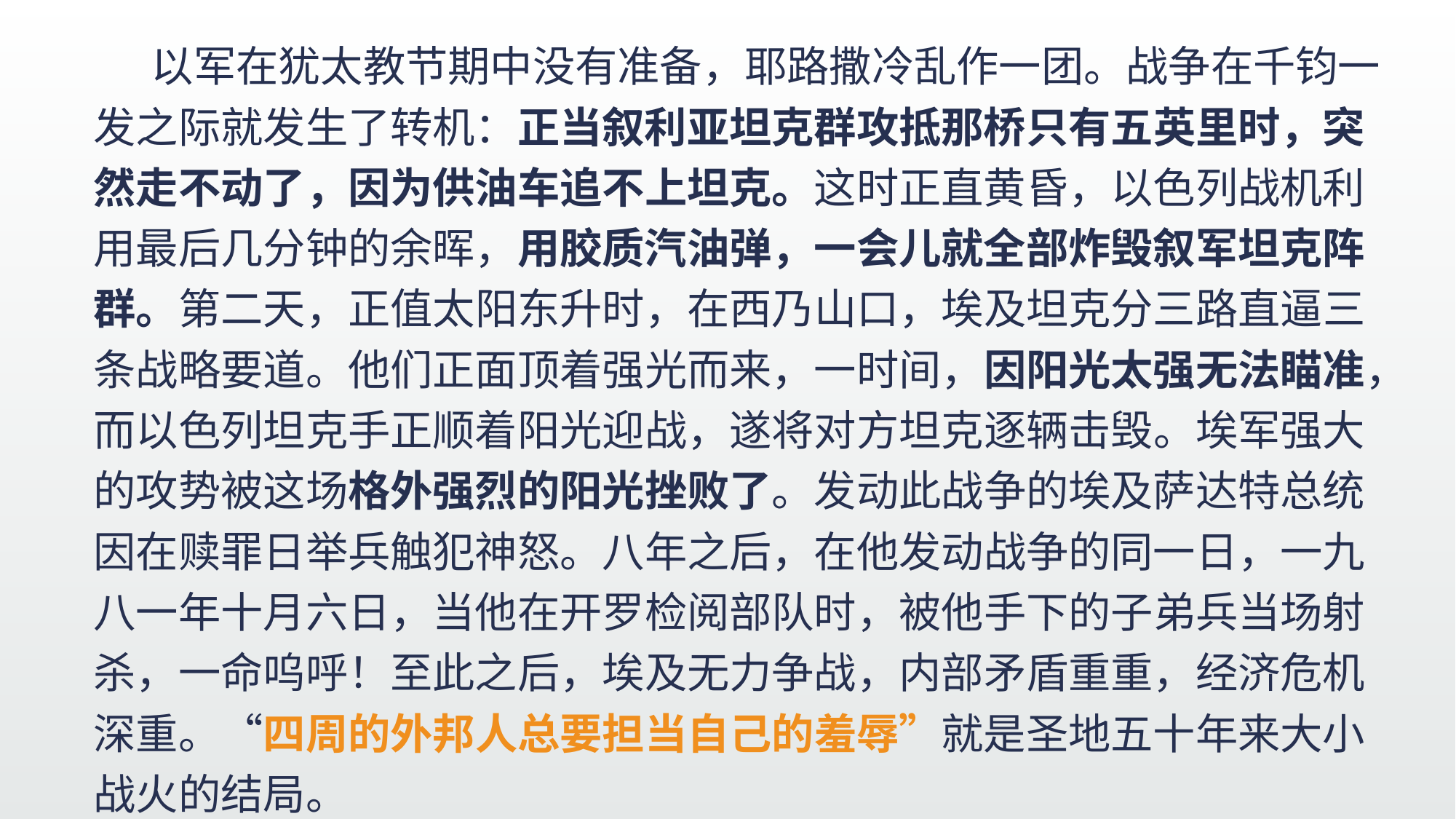

以军在犹太教节期中没有准备，耶路撒冷乱作一团。战争在千钧一发之际就发生了转机：正当叙利亚坦克群攻抵那桥只有五英里时，突然走不动了，因为供油车追不上坦克。这时正直黄昏，以色列战机利用最后几分钟的余晖，用胶质汽油弹，一会儿就全部炸毁叙军坦克阵群。第二天，正值太阳东升时，在西乃山口，埃及坦克分三路直逼三条战略要道。他们正面顶着强光而来，一时间，因阳光太强无法瞄准，而以色列坦克手正顺着阳光迎战，遂将对方坦克逐辆击毁。埃军强大的攻势被这场格外强烈的阳光挫败了。发动此战争的埃及萨达特总统因在赎罪日举兵触犯神怒。八年之后，在他发动战争的同一日，一九八一年十月六日，当他在开罗检阅部队时，被他手下的子弟兵当场射杀，一命呜呼！至此之后，埃及无力争战，内部矛盾重重，经济危机深重。“四周的外邦人总要担当自己的羞辱”就是圣地五十年来大小战火的结局。